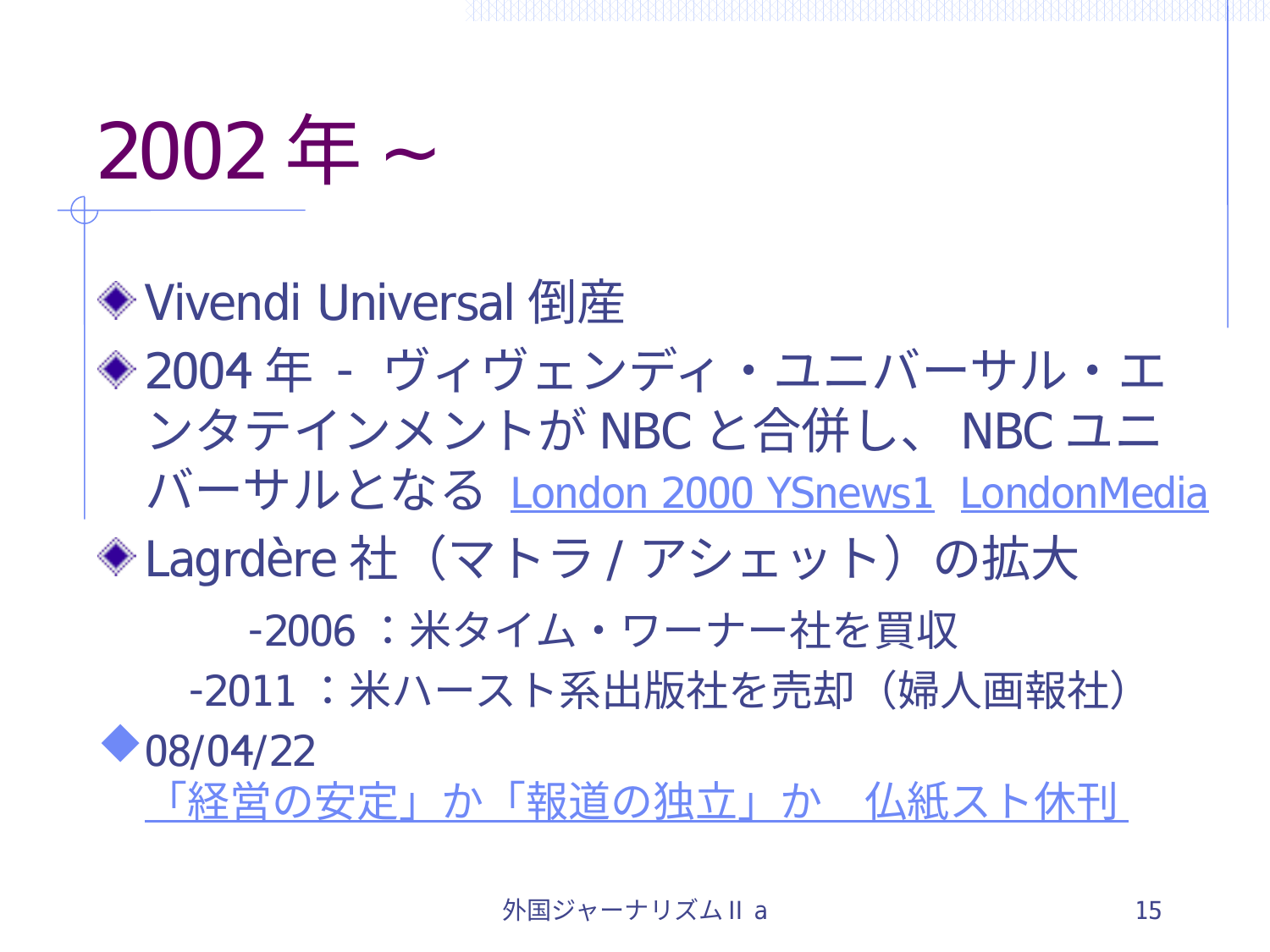

# 2002年~
Vivendi Universal倒産
2004年 - ヴィヴェンディ・ユニバーサル・エンタテインメントがNBCと合併し、NBCユニバーサルとなる London 2000 YSnews1  LondonMedia
Lagrdère社（マトラ/アシェット）の拡大
　　　-2006：米タイム・ワーナー社を買収
       -2011：米ハースト系出版社を売却（婦人画報社）
08/04/22 「経営の安定」か「報道の独立」か　仏紙スト休刊

外国ジャーナリズムⅡa
15